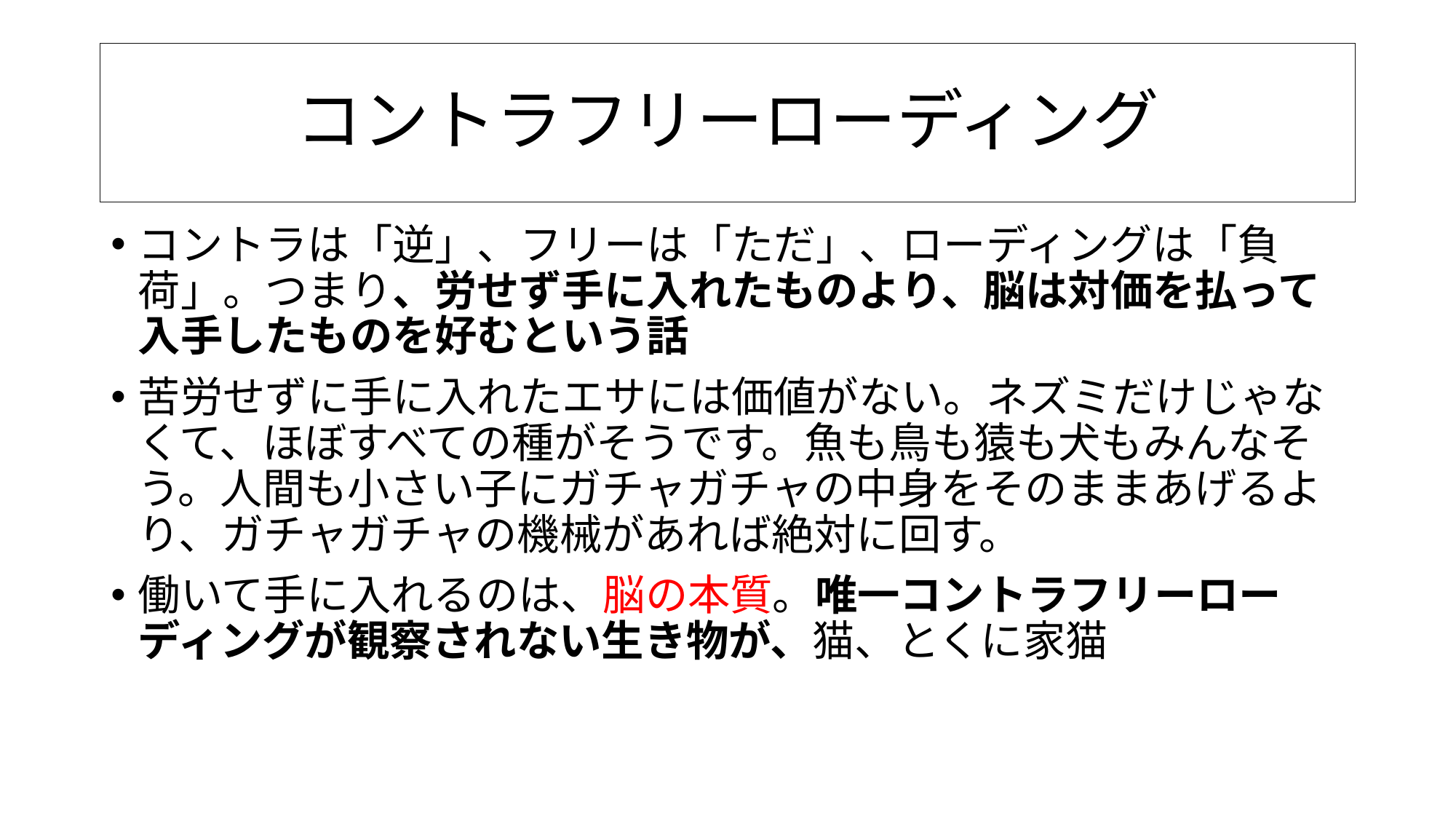

# コントラフリーローディング
コントラは「逆」、フリーは「ただ」、ローディングは「負荷」。つまり、労せず手に入れたものより、脳は対価を払って入手したものを好むという話
苦労せずに手に入れたエサには価値がない。ネズミだけじゃなくて、ほぼすべての種がそうです。魚も鳥も猿も犬もみんなそう。人間も小さい子にガチャガチャの中身をそのままあげるより、ガチャガチャの機械があれば絶対に回す。
働いて手に入れるのは、脳の本質。唯一コントラフリーローディングが観察されない生き物が、猫、とくに家猫